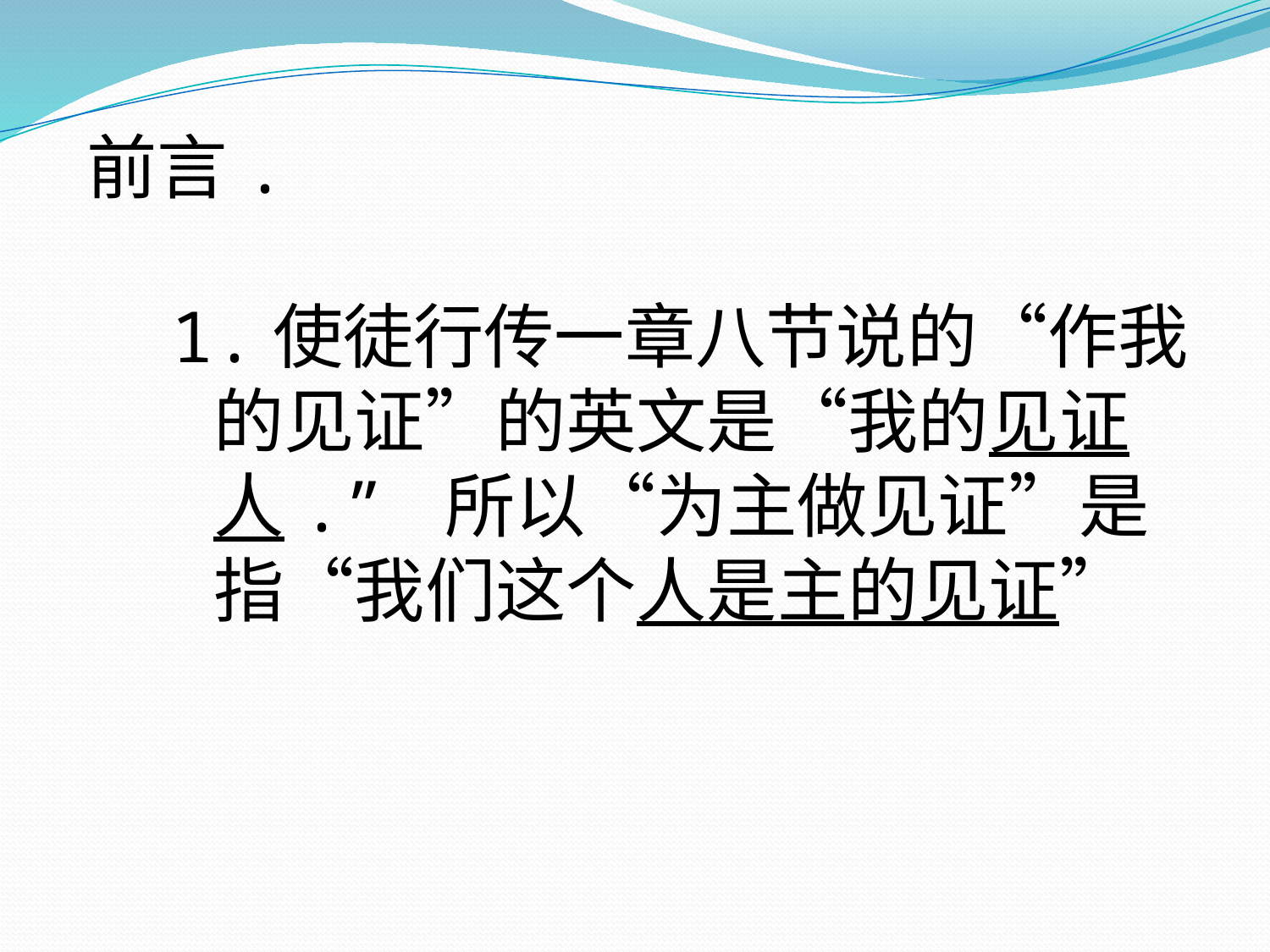

前言.

  1.使徒行传一章八节说的“作我	的见证”的英文是“我的见证	人.” 所以“为主做见证”是	指“我们这个人是主的见证”